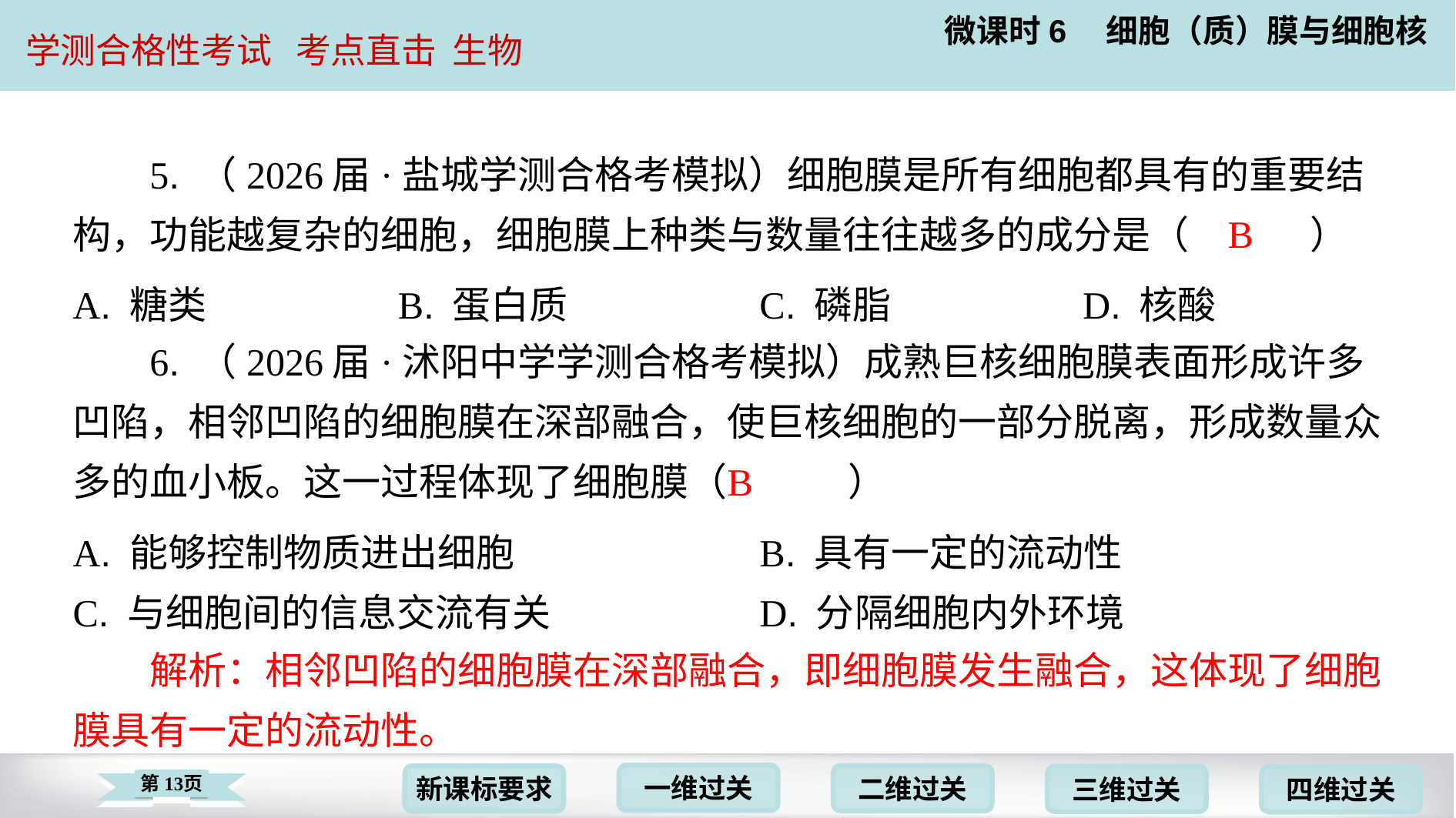

5. （2026届·盐城学测合格考模拟）细胞膜是所有细胞都具有的重要结构，功能越复杂的细胞，细胞膜上种类与数量往往越多的成分是（　B　）
B
| A. 糖类 | B. 蛋白质 | C. 磷脂 | D. 核酸 |
| --- | --- | --- | --- |
6. （2026届·沭阳中学学测合格考模拟）成熟巨核细胞膜表面形成许多凹陷，相邻凹陷的细胞膜在深部融合，使巨核细胞的一部分脱离，形成数量众多的血小板。这一过程体现了细胞膜（　B　）
B
| A. 能够控制物质进出细胞 | B. 具有一定的流动性 |
| --- | --- |
| C. 与细胞间的信息交流有关 | D. 分隔细胞内外环境 |
解析：相邻凹陷的细胞膜在深部融合，即细胞膜发生融合，这体现了细胞膜具有一定的流动性。